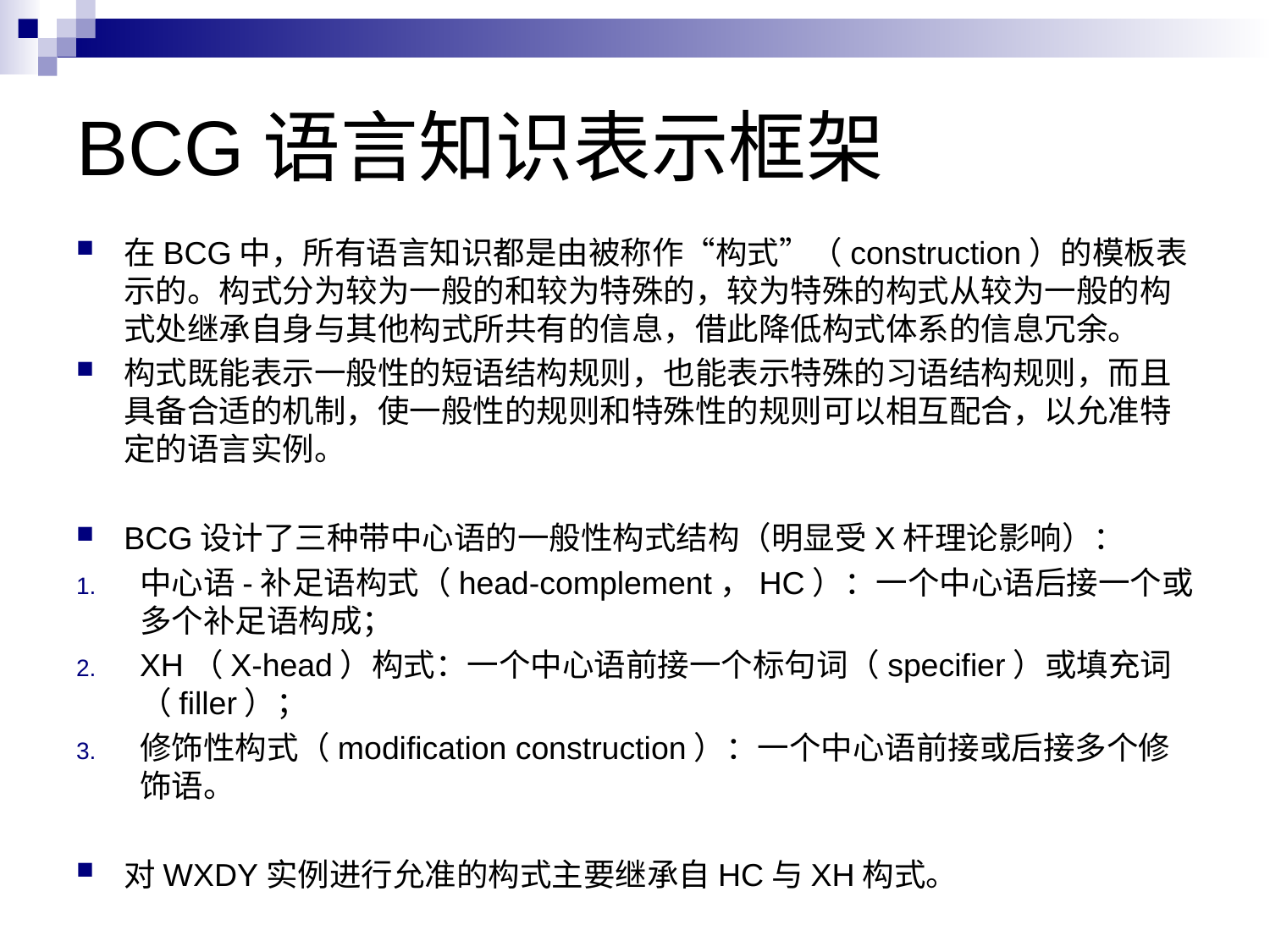

# BCG语言知识表示框架
在BCG中，所有语言知识都是由被称作“构式”（construction）的模板表示的。构式分为较为一般的和较为特殊的，较为特殊的构式从较为一般的构式处继承自身与其他构式所共有的信息，借此降低构式体系的信息冗余。
构式既能表示一般性的短语结构规则，也能表示特殊的习语结构规则，而且具备合适的机制，使一般性的规则和特殊性的规则可以相互配合，以允准特定的语言实例。

BCG设计了三种带中心语的一般性构式结构（明显受X杆理论影响）：
中心语-补足语构式（head-complement，HC）：一个中心语后接一个或多个补足语构成；
XH（X-head）构式：一个中心语前接一个标句词（specifier）或填充词（filler）；
修饰性构式（modification construction）：一个中心语前接或后接多个修饰语。

对WXDY实例进行允准的构式主要继承自HC与XH构式。